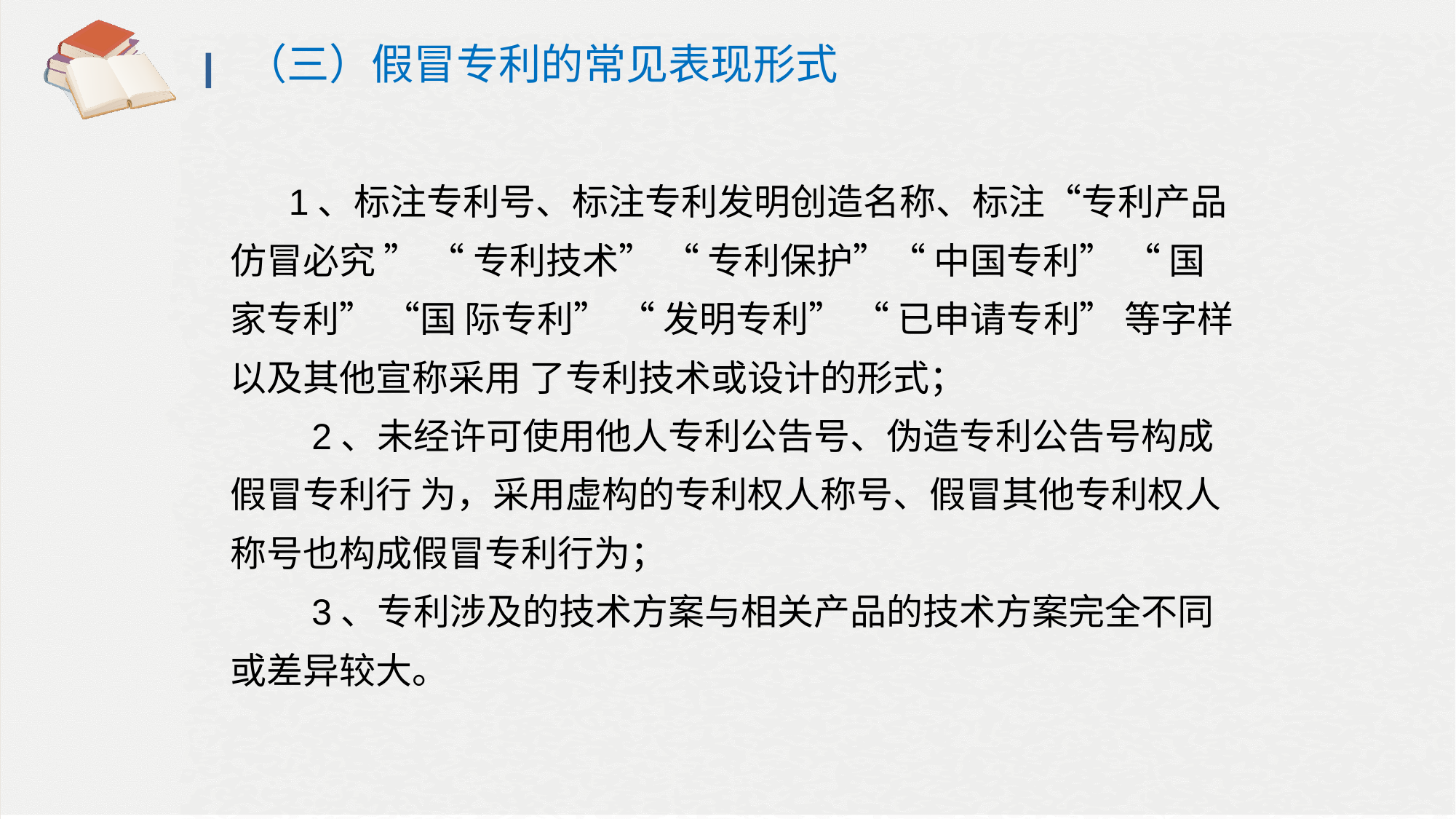

（三）假冒专利的常见表现形式
       1、标注专利号、标注专利发明创造名称、标注“专利产品仿冒必究 ” “ 专利技术” “ 专利保护”“ 中国专利” “ 国家专利” “国 际专利” “ 发明专利” “ 已申请专利” 等字样以及其他宣称采用 了专利技术或设计的形式；
        2、未经许可使用他人专利公告号、伪造专利公告号构成假冒专利行 为，采用虚构的专利权人称号、假冒其他专利权人称号也构成假冒专利行为；
        3、专利涉及的技术方案与相关产品的技术方案完全不同或差异较大。